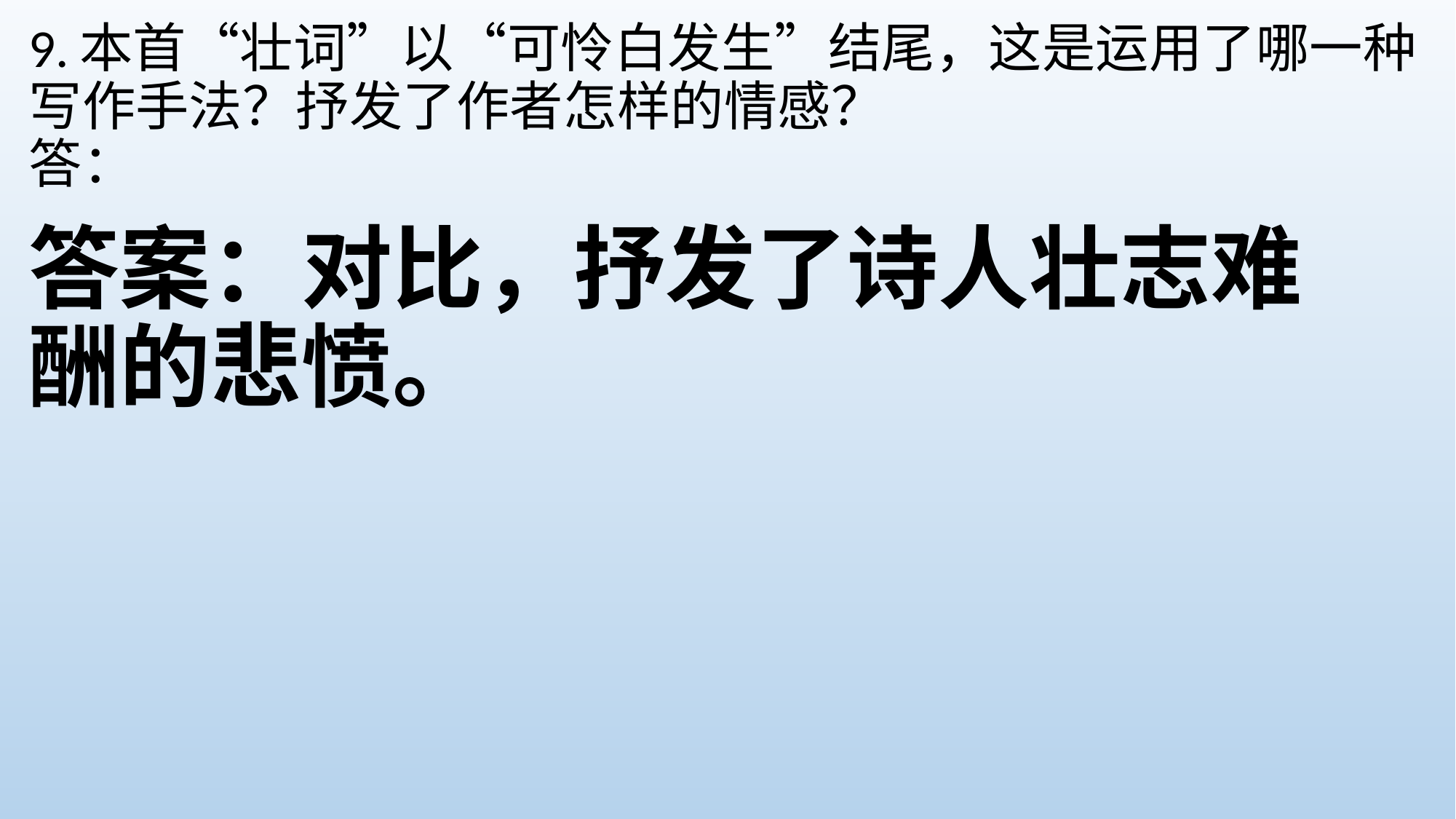

# 9.本首“壮词”以“可怜白发生”结尾，这是运用了哪一种写作手法？抒发了作者怎样的情感？ 答：
答案：对比，抒发了诗人壮志难酬的悲愤。